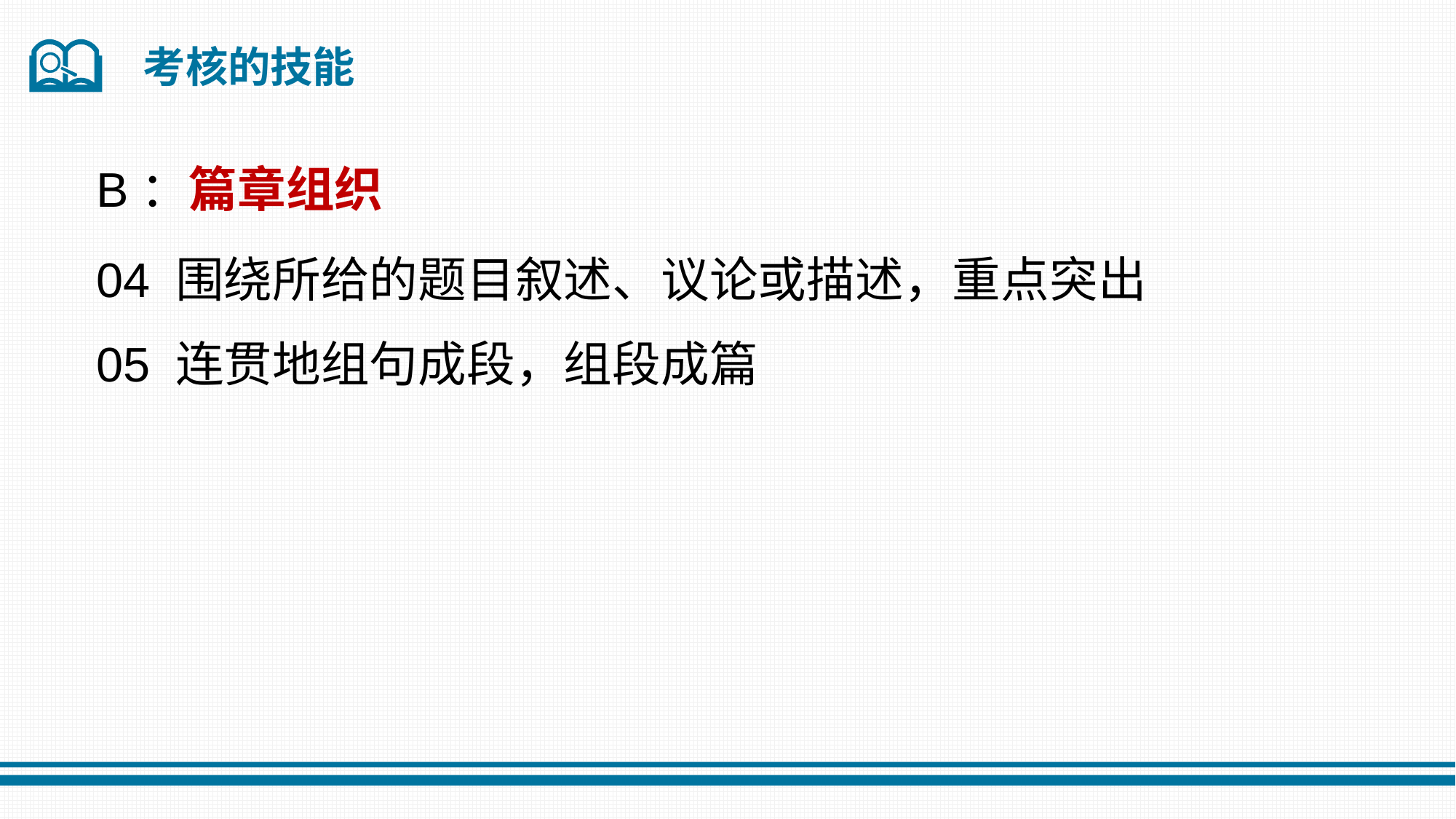

考核的技能
B：篇章组织
04 围绕所给的题目叙述、议论或描述，重点突出
05 连贯地组句成段，组段成篇